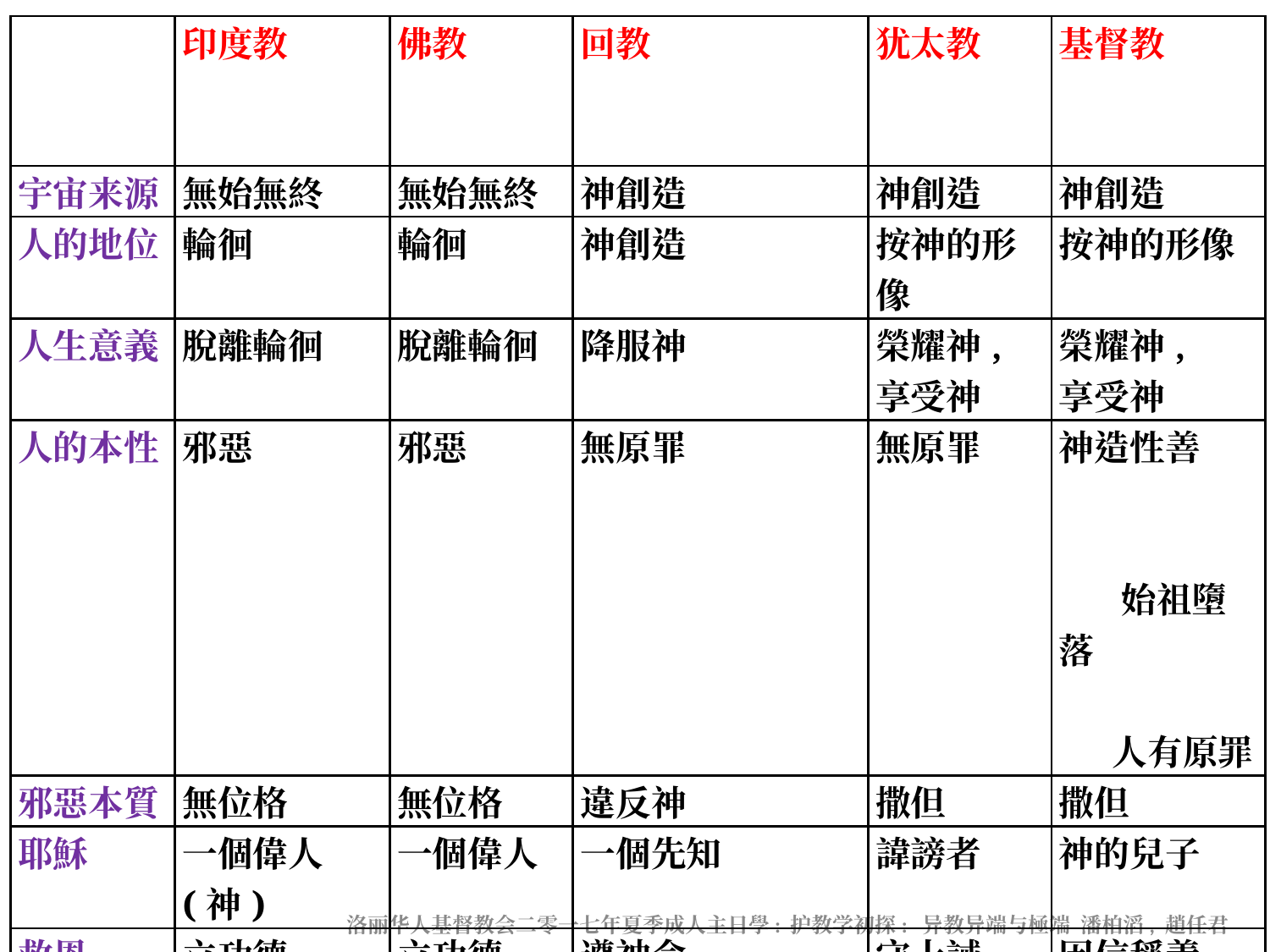

|  | 印度教 | 佛教 | 回教 | 犹太教 | 基督教 |
| --- | --- | --- | --- | --- | --- |
| 宇宙来源 | 無始無終 | 無始無終 | 神創造 | 神創造 | 神創造 |
| 人的地位 | 輪徊 | 輪徊 | 神創造 | 按神的形像 | 按神的形像 |
| 人生意義 | 脫離輪徊 | 脫離輪徊 | 降服神 | 榮耀神, 享受神 | 榮耀神, 享受神 |
| 人的本性 | 邪惡 | 邪惡 | 無原罪 | 無原罪 | 神造性善 始祖墮落 人有原罪 |
| 邪惡本質 | 無位格 | 無位格 | 違反神 | 撒但 | 撒但 |
| 耶穌 | 一個偉人 (神) | 一個偉人 | 一個先知 | 諱謗者 | 神的兒子 |
| 救恩 | 立功德 脫離輪徊 | 立功德 四大皆空 | 遵神命 | 守十誡 | 因信稱義 |
| 最後審判 | 與神合一 無審判 | 消滅小我 成全大我 無審判 | 回教徒享受酒與女人 | 無一定 | 信主者上天堂, 不信者下地獄 |
| 世界觀 | 出世 | 出世 | 入世 | 入世 | 出世和入世 |

洛丽华人基督教会二零一七年夏季成人主日學: 护教学初探:  异教异端与極端  潘柏滔, 趙任君